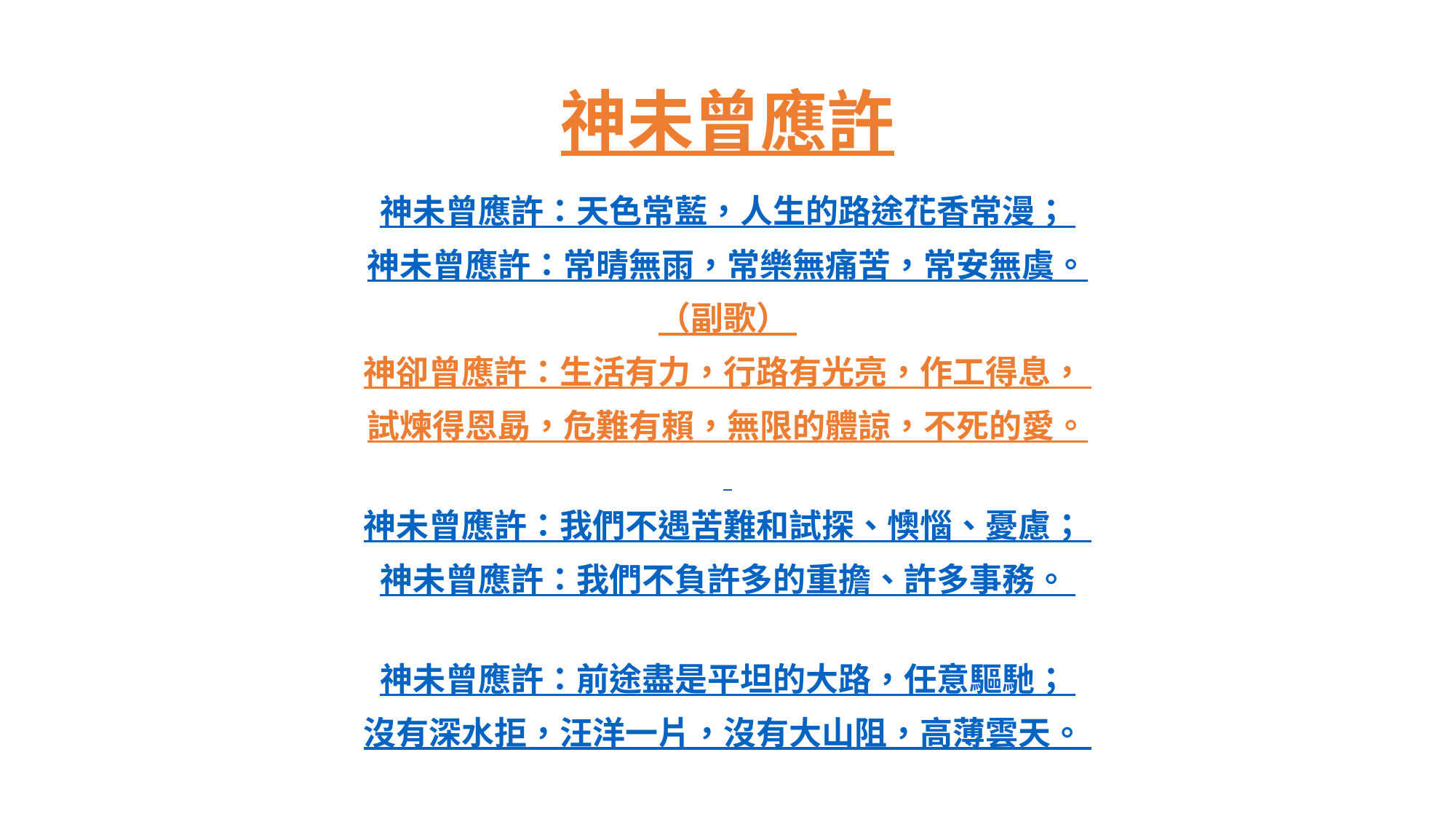

# 神未曾應許
神未曾應許：天色常藍，人生的路途花香常漫；
神未曾應許：常晴無雨，常樂無痛苦，常安無虞。
（副歌）
神卻曾應許：生活有力，行路有光亮，作工得息，
試煉得恩勗，危難有賴，無限的體諒，不死的愛。

神未曾應許：我們不遇苦難和試探、懊惱、憂慮；
神未曾應許：我們不負許多的重擔、許多事務。

神未曾應許：前途盡是平坦的大路，任意驅馳；
沒有深水拒，汪洋一片，沒有大山阻，高薄雲天。